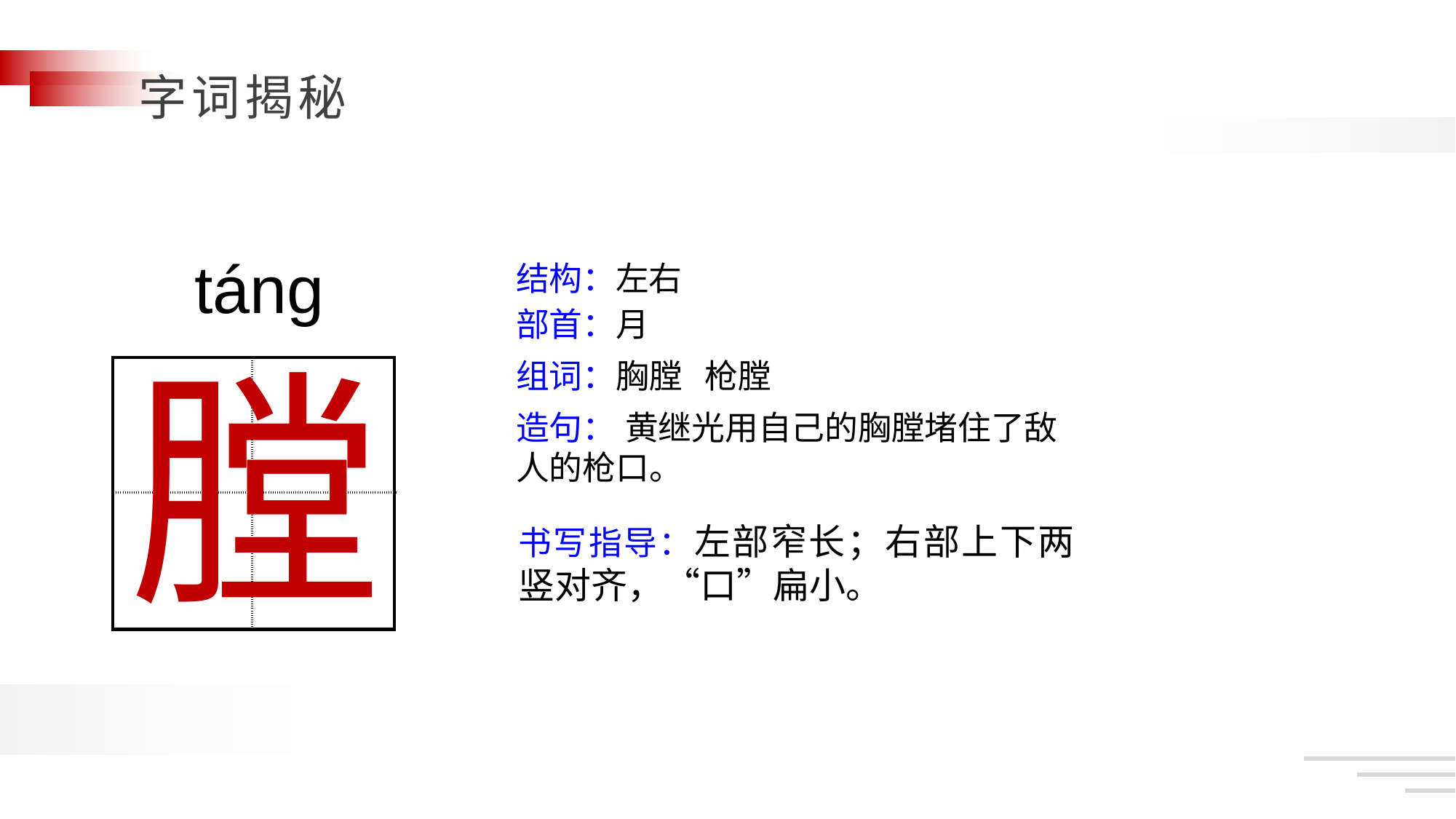

táng
结构：左右
部首：月
膛
组词：胸膛   枪膛
|  |  |
| --- | --- |
|  |  |
造句：	黄继光用自己的胸膛堵住了敌人的枪口。

书写指导：左部窄长；右部上下两竖对齐，“口”扁小。